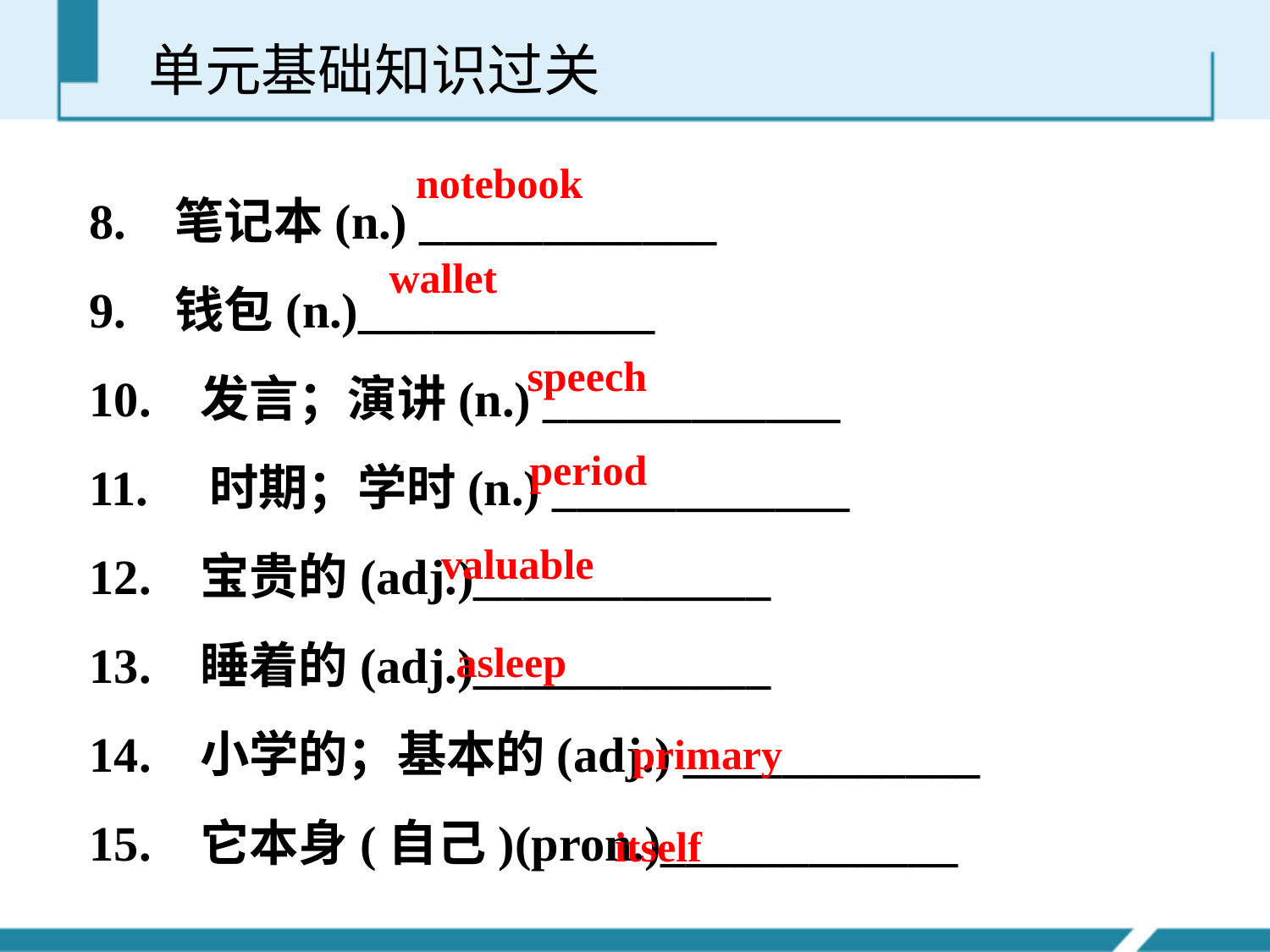

单元基础知识过关
notebook
 8.   笔记本(n.) ____________
 9.   钱包(n.)____________
 10.   发言；演讲(n.) ____________
 11.    时期；学时(n.) ____________
 12.   宝贵的(adj.)____________
 13.   睡着的(adj.)____________
 14.   小学的；基本的(adj.) ____________
 15.   它本身(自己)(pron.)____________
wallet
speech
period
valuable
asleep
primary
itself